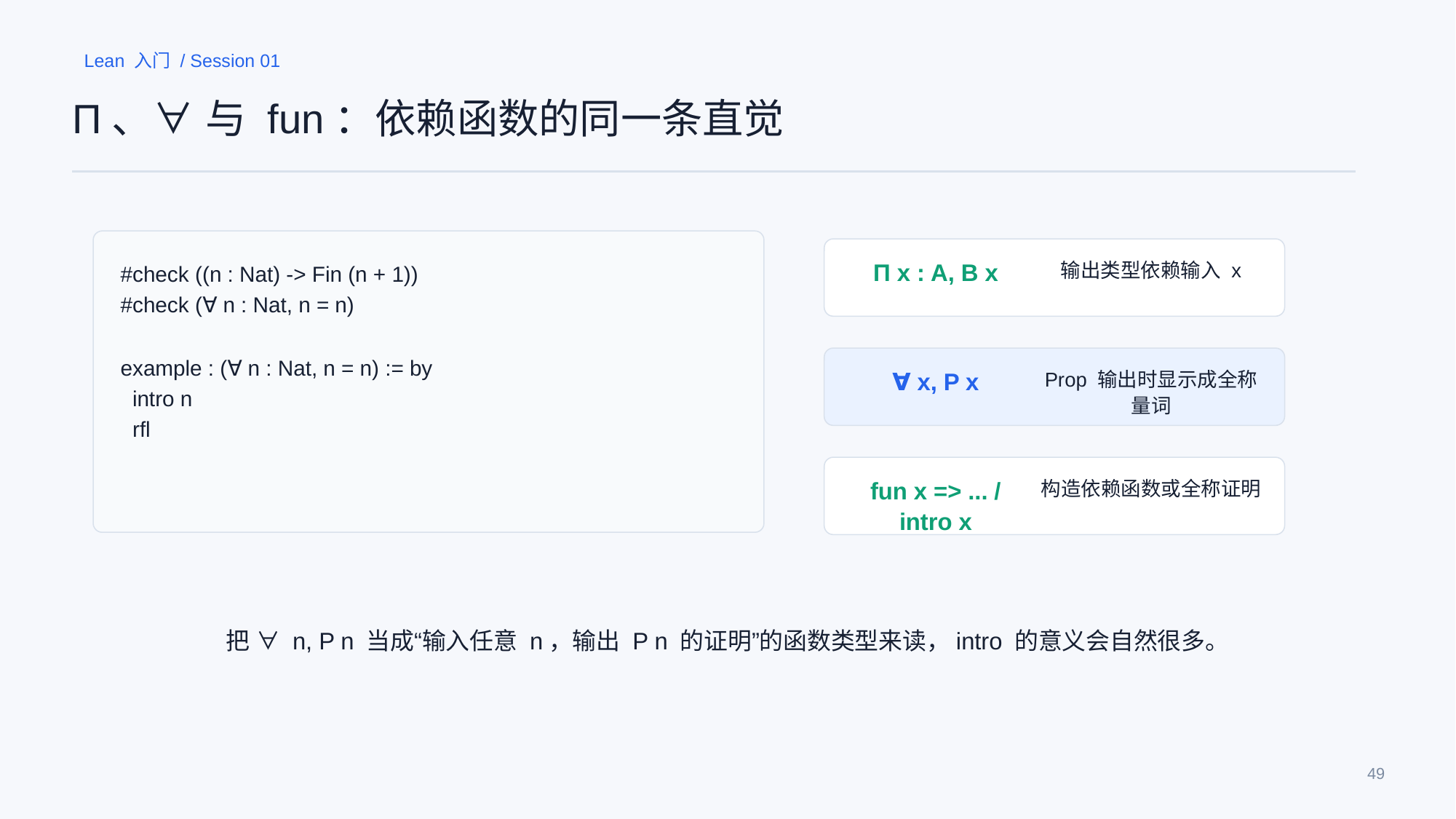

Lean 入门 / Session 01
Π、∀ 与 fun：依赖函数的同一条直觉

Π x : A, B x
#check ((n : Nat) -> Fin (n + 1))
#check (∀ n : Nat, n = n)

example : (∀ n : Nat, n = n) := by
  intro n
  rfl
输出类型依赖输入 x

∀ x, P x
Prop 输出时显示成全称量词

fun x => ... / intro x
构造依赖函数或全称证明
把 ∀ n, P n 当成“输入任意 n，输出 P n 的证明”的函数类型来读，intro 的意义会自然很多。
49